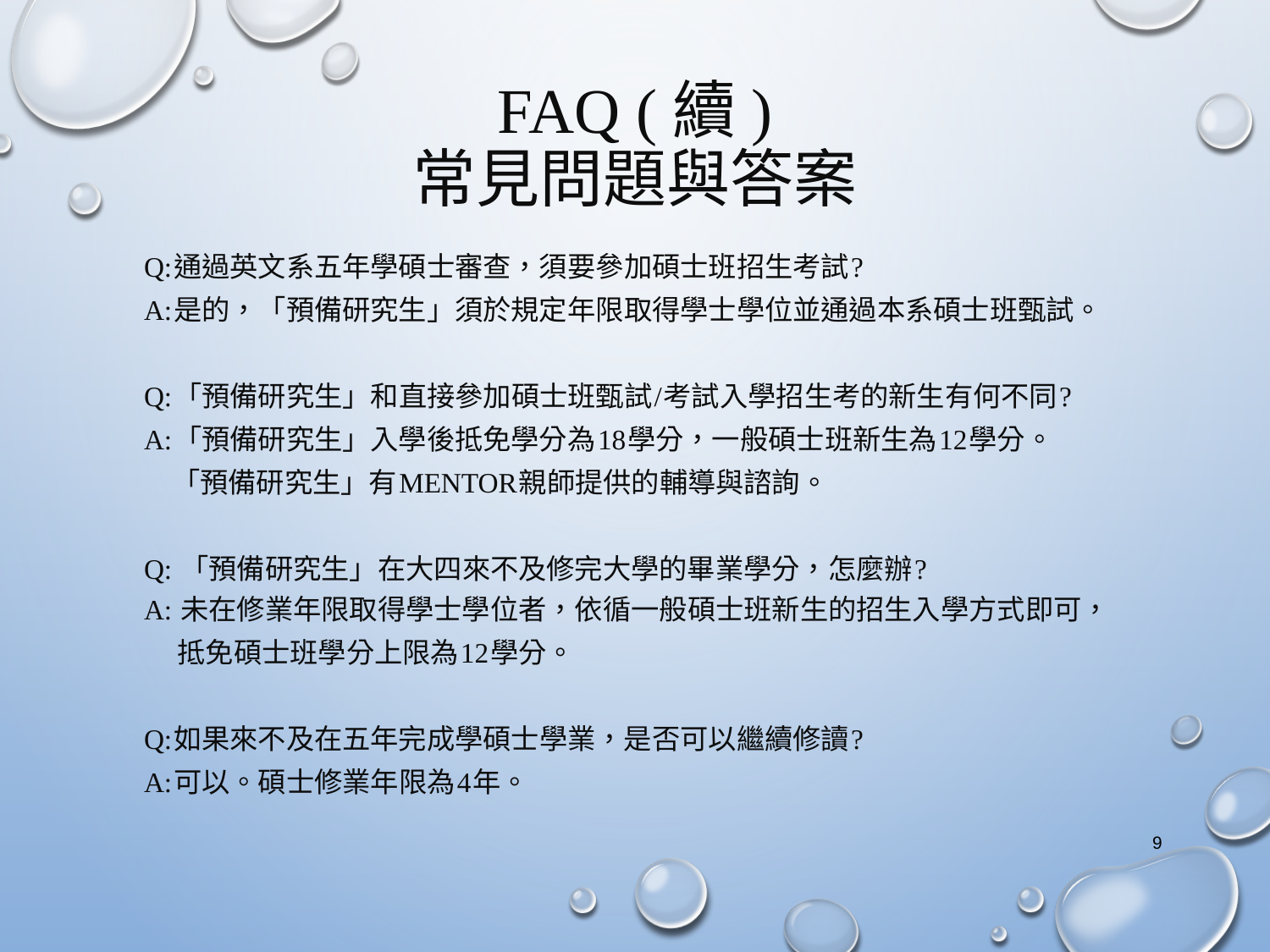

# FAQ (續) 常見問題與答案
Q:通過英文系五年學碩士審查，須要參加碩士班招生考試?
A:是的，「預備研究生」須於規定年限取得學士學位並通過本系碩士班甄試。

Q:「預備研究生」和直接參加碩士班甄試/考試入學招生考的新生有何不同?
A:「預備研究生」入學後抵免學分為18學分，一般碩士班新生為12學分。
　「預備研究生」有Mentor親師提供的輔導與諮詢。

Q: 「預備研究生」在大四來不及修完大學的畢業學分，怎麼辦?
A: 未在修業年限取得學士學位者，依循一般碩士班新生的招生入學方式即可，
     抵免碩士班學分上限為12學分。

Q:如果來不及在五年完成學碩士學業，是否可以繼續修讀?
A:可以。碩士修業年限為4年。

9